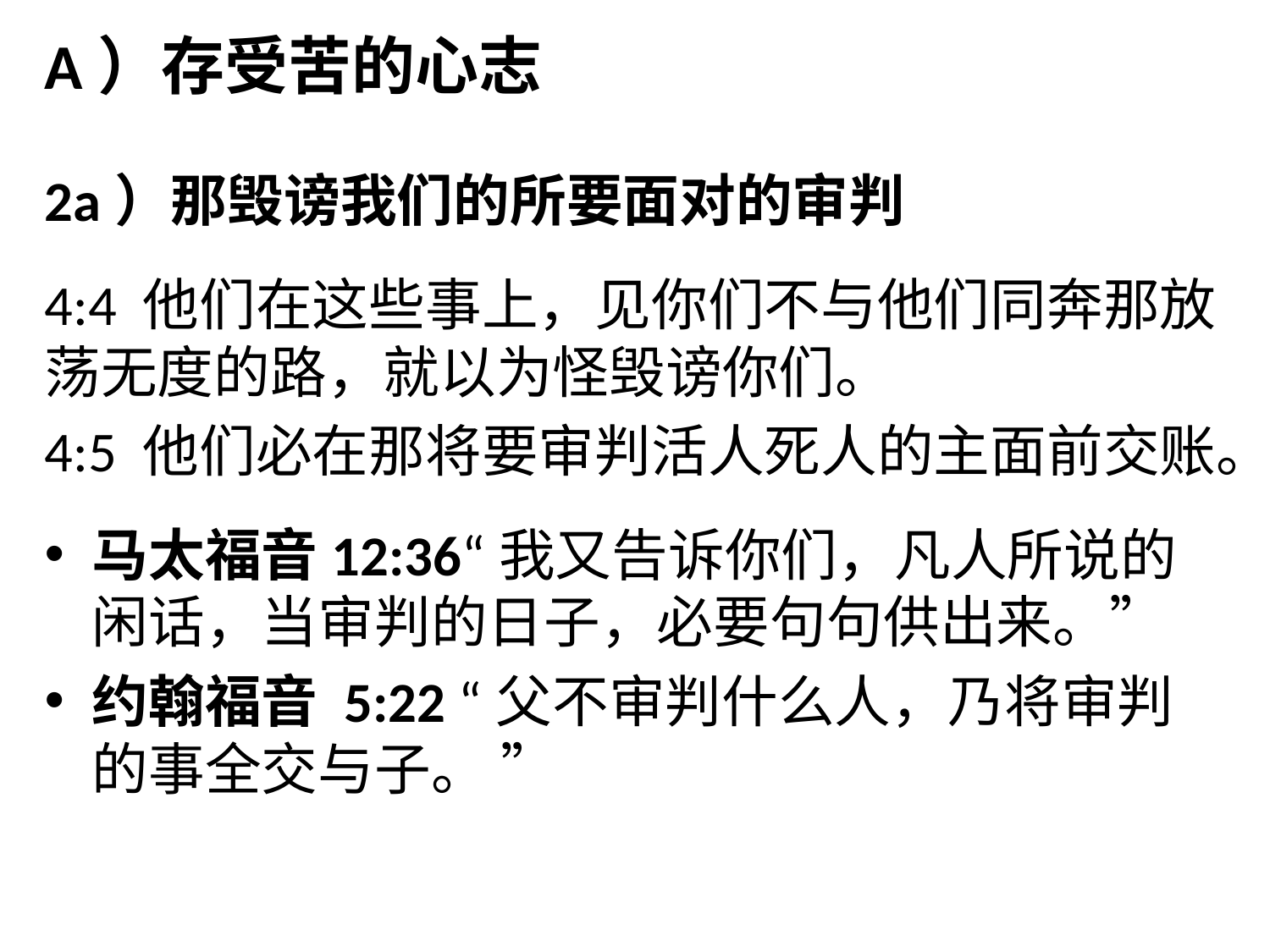

# A）存受苦的心志
2a）那毁谤我们的所要面对的审判

4:4 他们在这些事上，见你们不与他们同奔那放荡无度的路，就以为怪毁谤你们。
4:5 他们必在那将要审判活人死人的主面前交账。

马太福音12:36“我又告诉你们，凡人所说的闲话，当审判的日子，必要句句供出来。”
约翰福音 5:22 “父不审判什么人，乃将审判的事全交与子。 ”